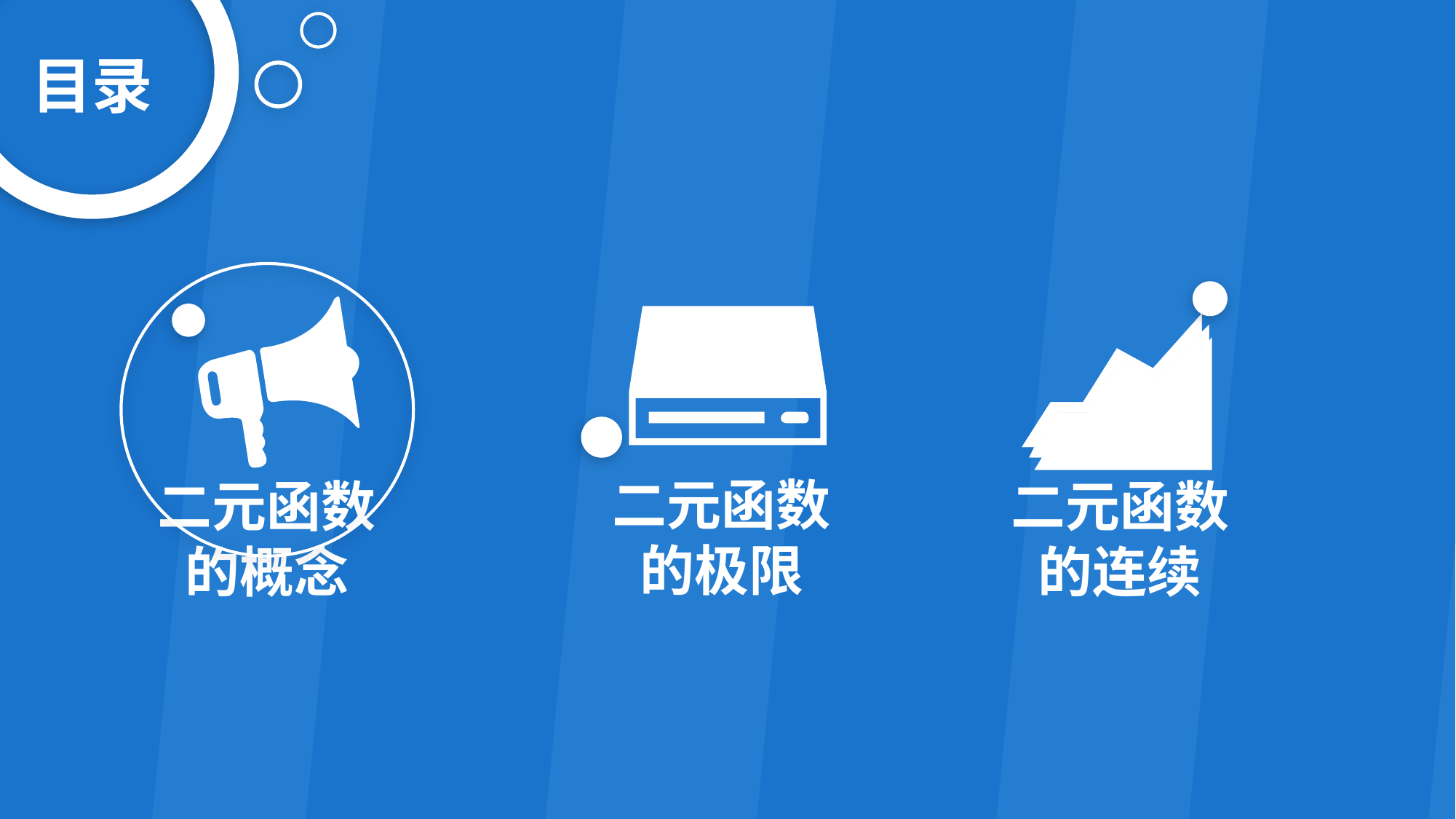

目录

二元函数
的连续

二元函数
的概念

二元函数
的极限